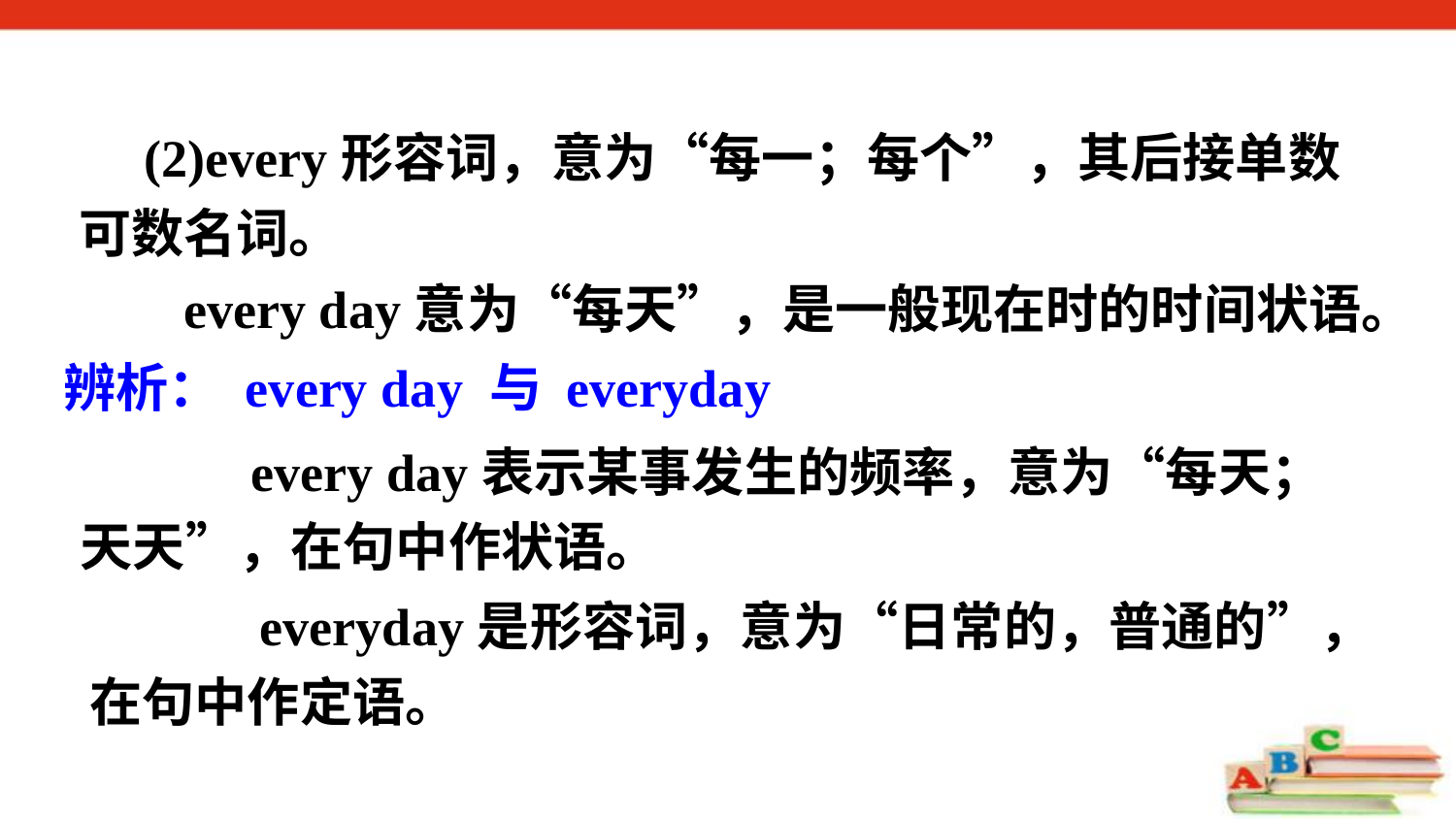

(2)every形容词，意为“每一；每个”，其后接单数可数名词。
        every day意为“每天”，是一般现在时的时间状语。
辨析： every day 与 everyday
             every day表示某事发生的频率，意为“每天；天天”，在句中作状语。
             everyday是形容词，意为“日常的，普通的”，在句中作定语。